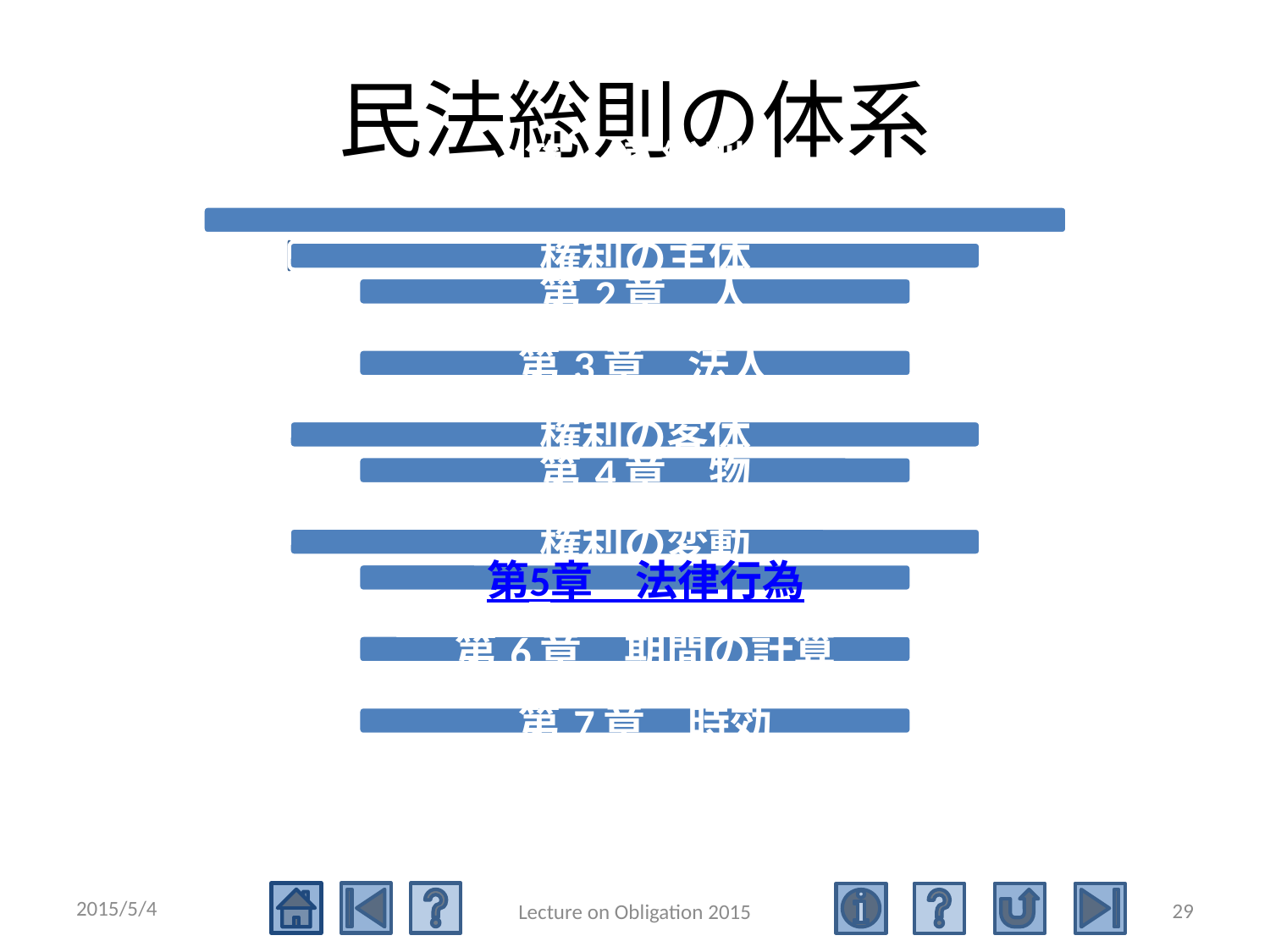

# 民法総則の体系
 権利の主体
 第3章　法人
 権利の客体
 第5章　法律行為
 第6章　期間の計算
 第4章　物
 権利の変動
2015/5/4
29
Lecture on Obligation 2015